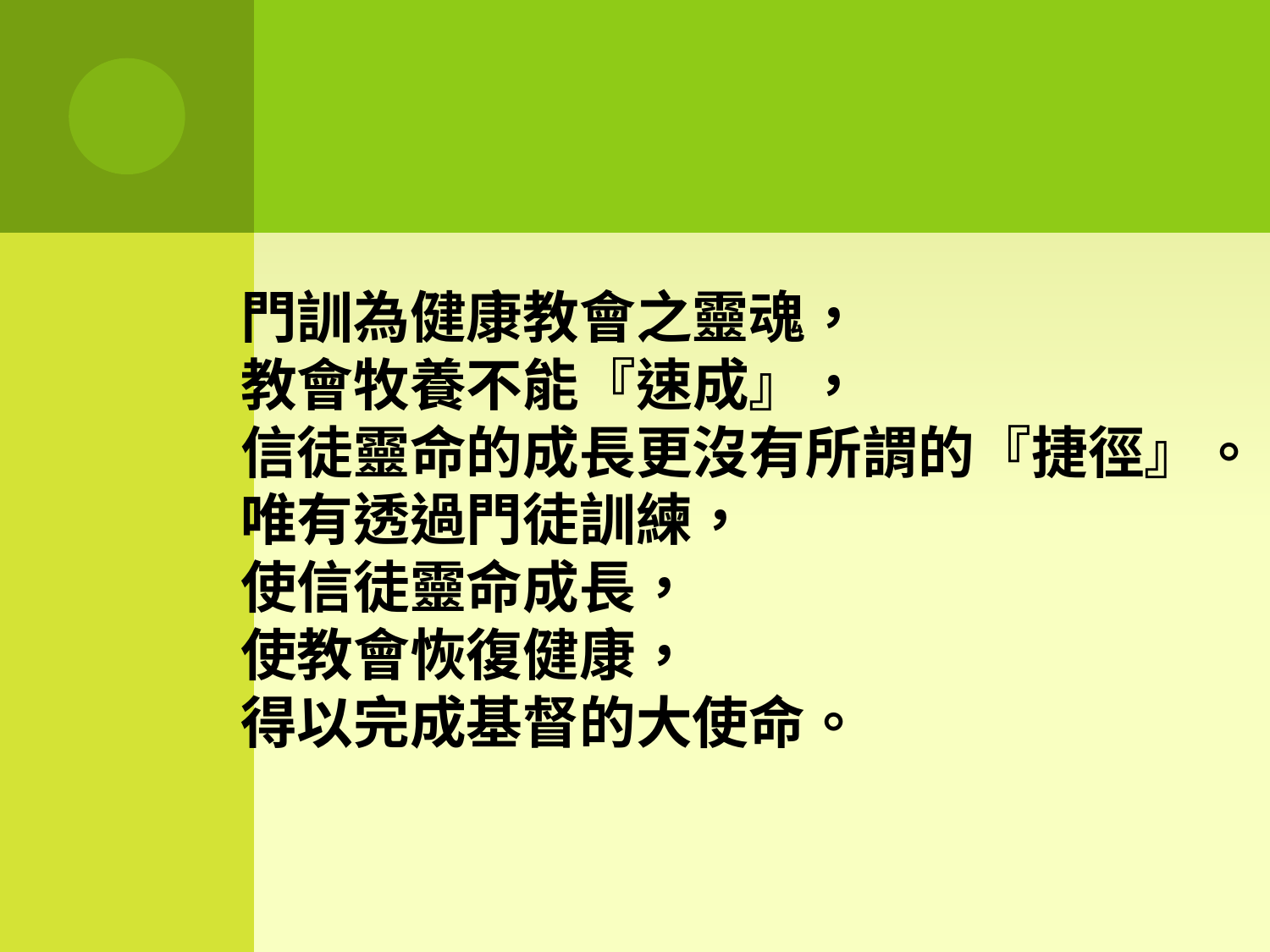

門訓為健康教會之靈魂，
教會牧養不能『速成』，
信徒靈命的成長更沒有所謂的『捷徑』。
唯有透過門徒訓練，
使信徒靈命成長，
使教會恢復健康，
得以完成基督的大使命。